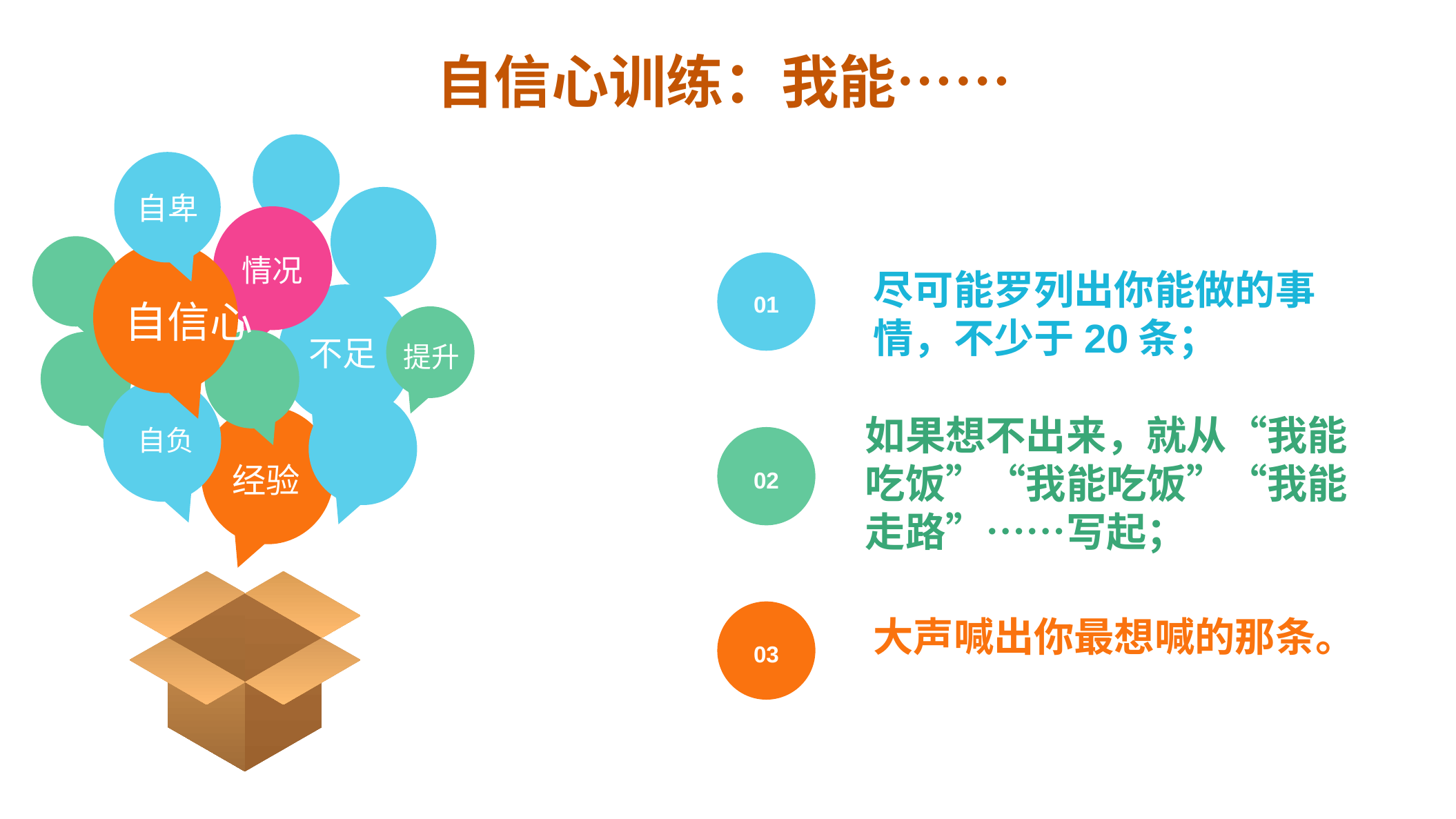

自信心训练：我能……

自卑

情况
自信心
不足
提升
自负
经验

01
尽可能罗列出你能做的事情，不少于20条；
如果想不出来，就从“我能吃饭”“我能吃饭”“我能走路”……写起；

02

03
大声喊出你最想喊的那条。